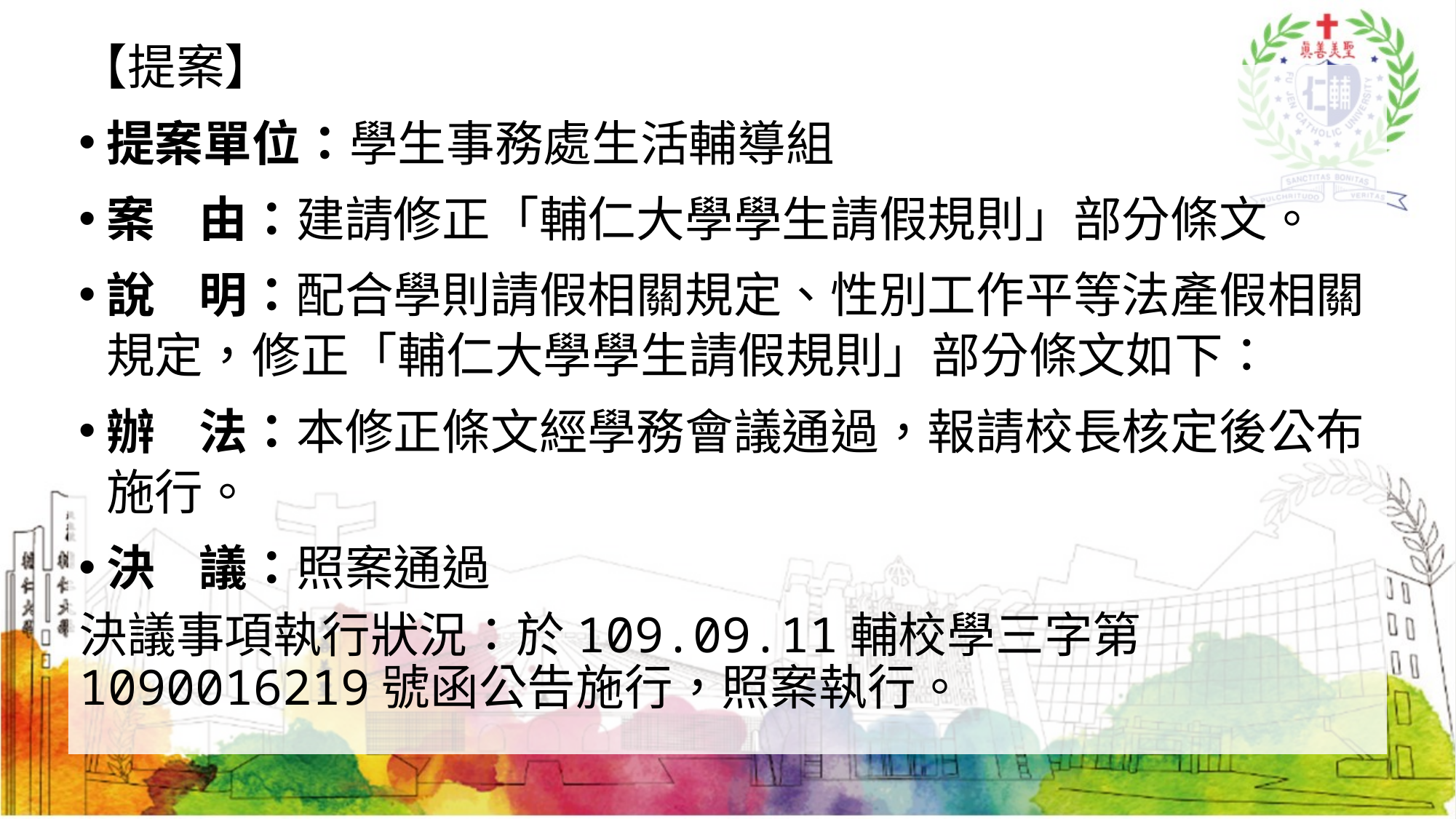

【提案】
提案單位：學生事務處生活輔導組
案    由：建請修正「輔仁大學學生請假規則」部分條文。
說    明：配合學則請假相關規定、性別工作平等法產假相關規定，修正「輔仁大學學生請假規則」部分條文如下：
辦    法：本修正條文經學務會議通過，報請校長核定後公布施行。
決    議：照案通過
決議事項執行狀況：於109.09.11輔校學三字第1090016219號函公告施行，照案執行。